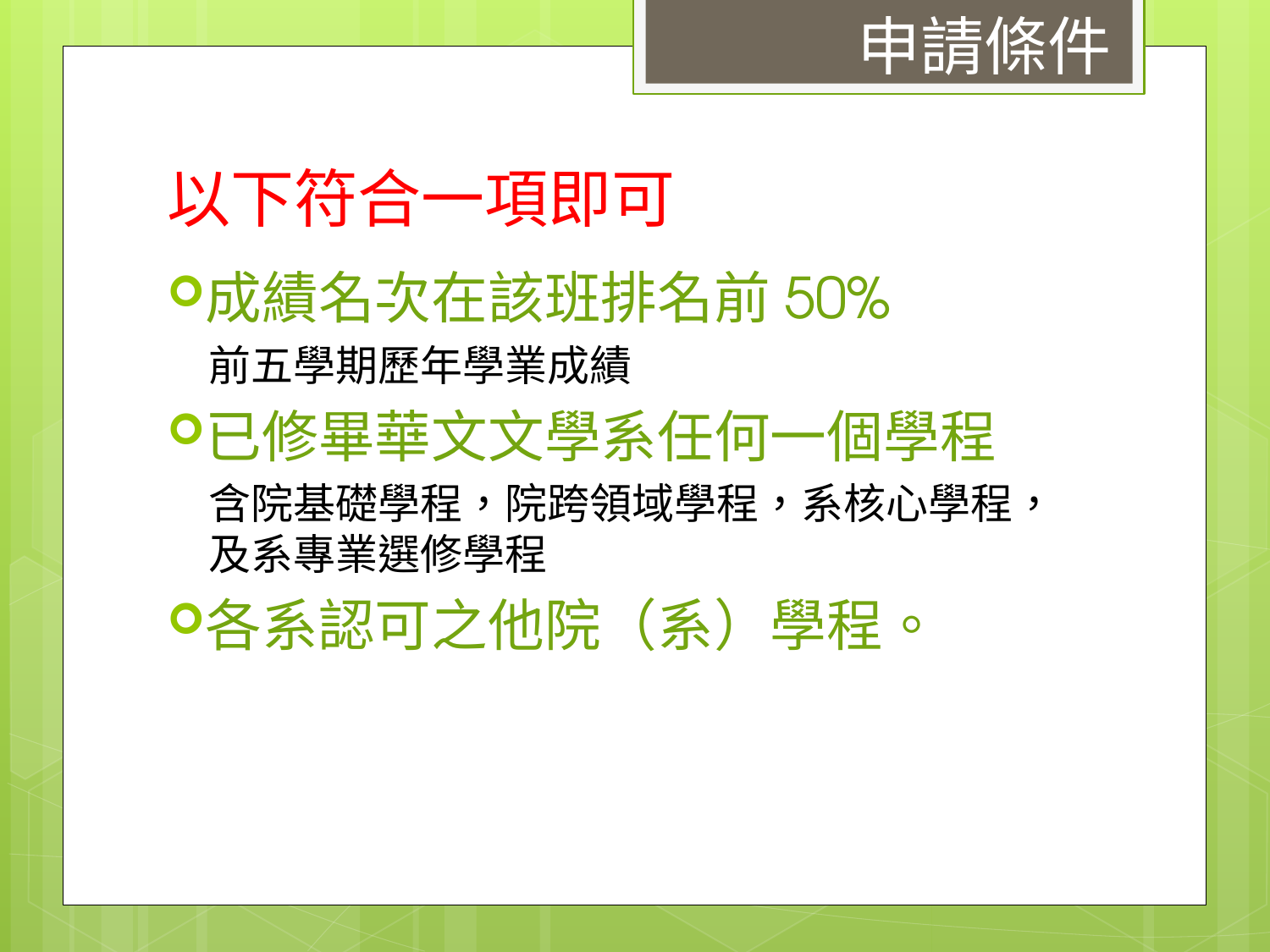

申請條件
# 以下符合一項即可
成績名次在該班排名前50%
前五學期歷年學業成績
已修畢華文文學系任何一個學程
含院基礎學程，院跨領域學程，系核心學程，及系專業選修學程
各系認可之他院（系）學程。